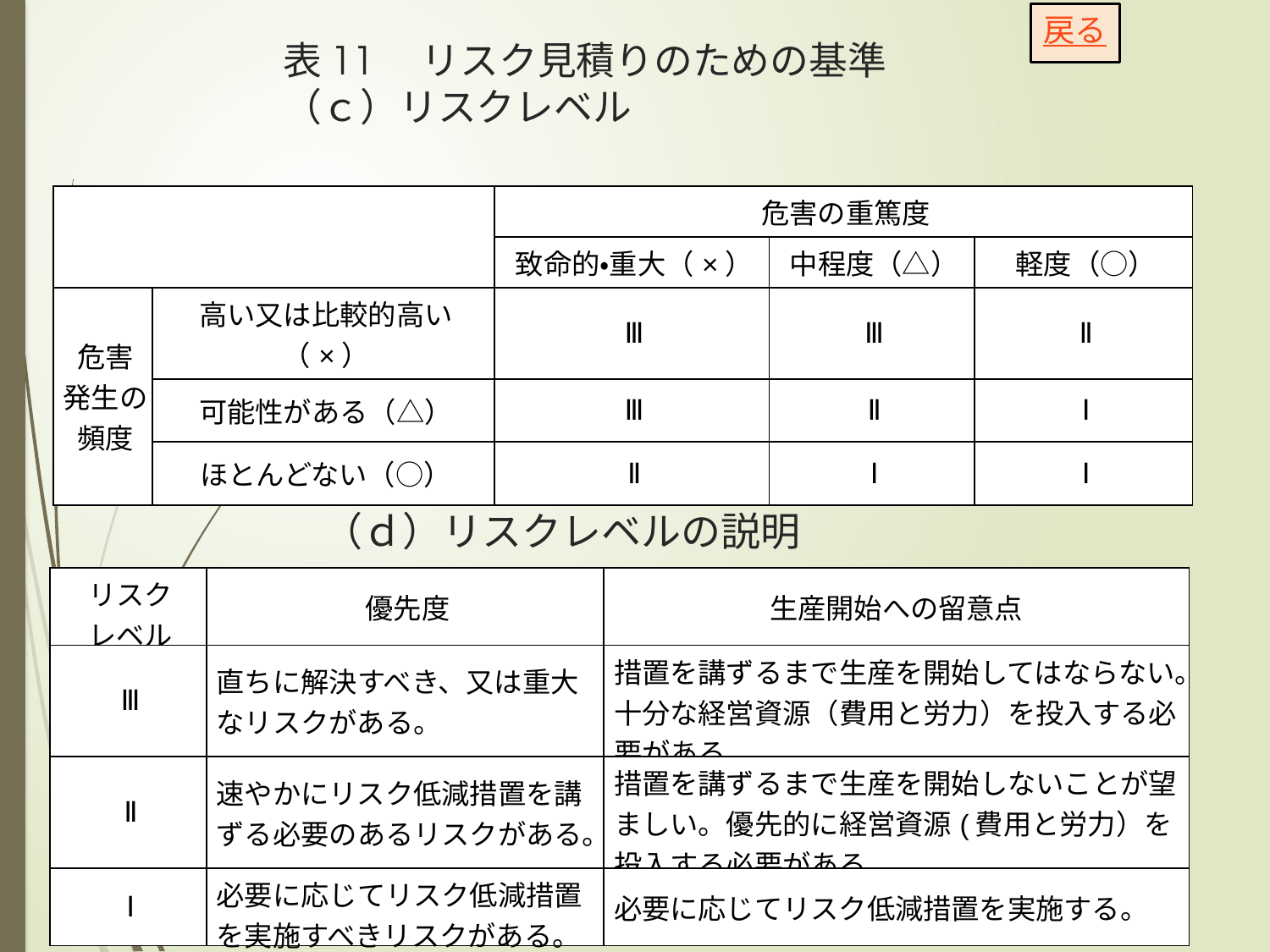

戻る
# 表11　リスク見積りのための基準 （ｃ）リスクレベル
|  |  | 危害の重篤度 |  |  |
| --- | --- | --- | --- | --- |
|  |  | 致命的・重大（×） | 中程度（△） | 軽度（○） |
| 危害 発生の 頻度 | 高い又は比較的高い（×） | Ⅲ | Ⅲ | Ⅱ |
|  | 可能性がある（△） | Ⅲ | Ⅱ | Ⅰ |
|  | ほとんどない（○） | Ⅱ | Ⅰ | Ⅰ |
（ｄ）リスクレベルの説明
| リスク レベル | 優先度 | 生産開始への留意点 |
| --- | --- | --- |
| Ⅲ | 直ちに解決すべき、又は重大なリスクがある。 | 措置を講ずるまで生産を開始してはならない。十分な経営資源（費用と労力）を投入する必要がある。 |
| Ⅱ | 速やかにリスク低減措置を講ずる必要のあるリスクがある。 | 措置を講ずるまで生産を開始しないことが望ましい。優先的に経営資源(費用と労力）を投入する必要がある。 |
| Ⅰ | 必要に応じてリスク低減措置を実施すべきリスクがある。 | 必要に応じてリスク低減措置を実施する。 |